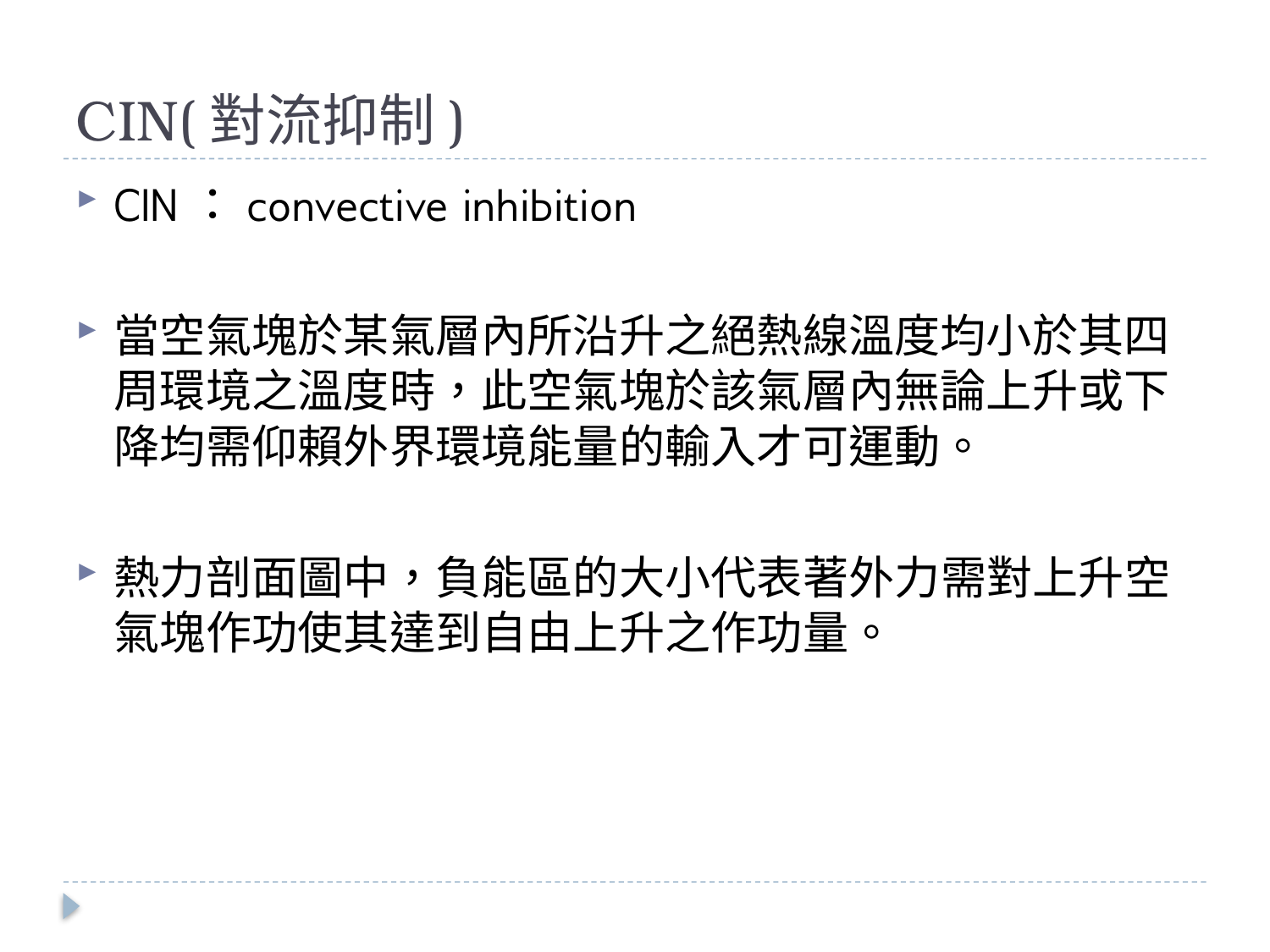

# CIN(對流抑制)
CIN：convective inhibition

當空氣塊於某氣層內所沿升之絕熱線溫度均小於其四周環境之溫度時，此空氣塊於該氣層內無論上升或下降均需仰賴外界環境能量的輸入才可運動。

熱力剖面圖中，負能區的大小代表著外力需對上升空氣塊作功使其達到自由上升之作功量。